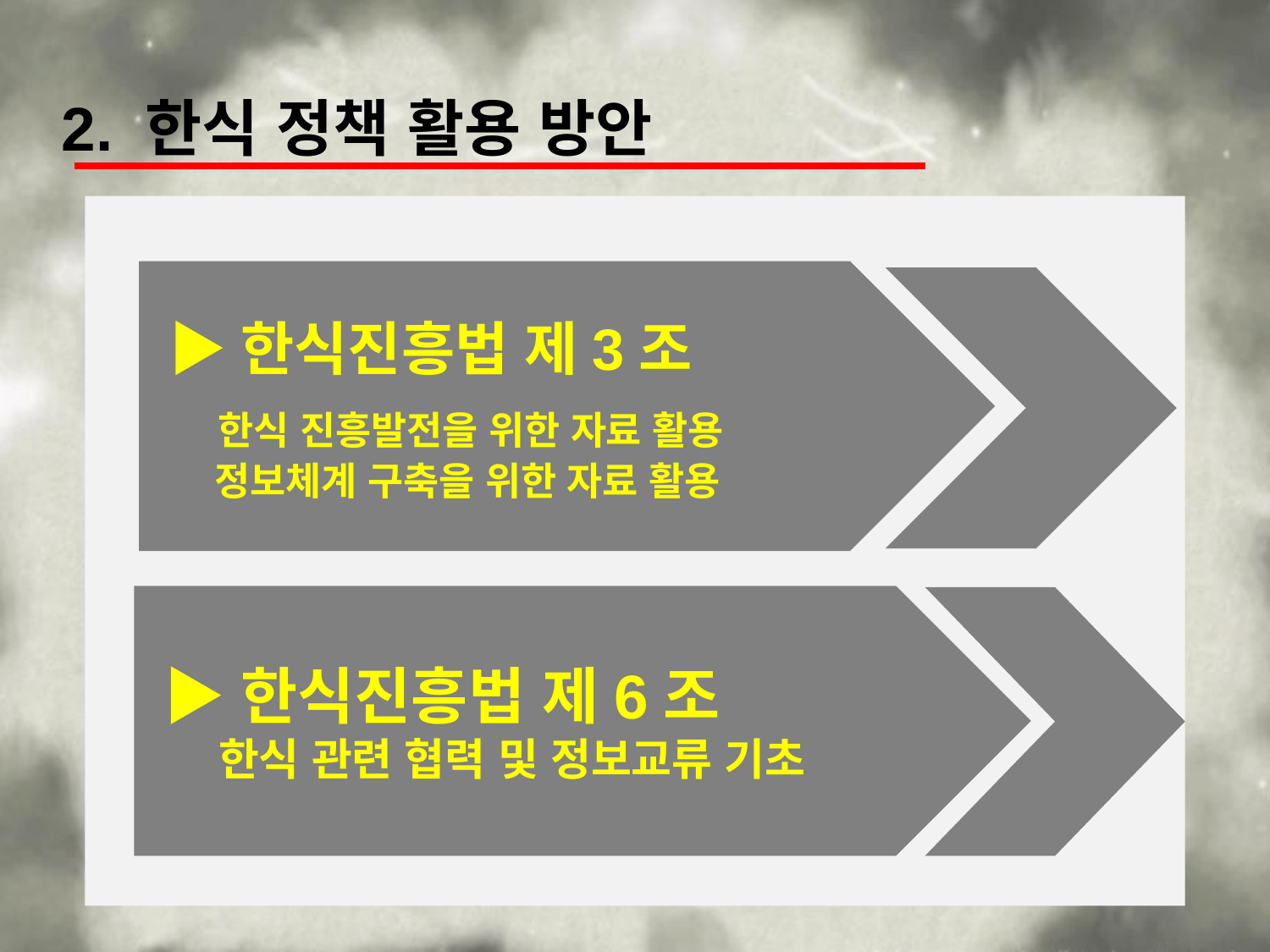

2. 한식 정책 활용 방안

 ▶한식진흥법 제3조
   한식 진흥발전을 위한 자료 활용
     정보체계 구축을 위한 자료 활용

 ▶한식진흥법 제6조
     한식 관련 협력 및 정보교류 기초